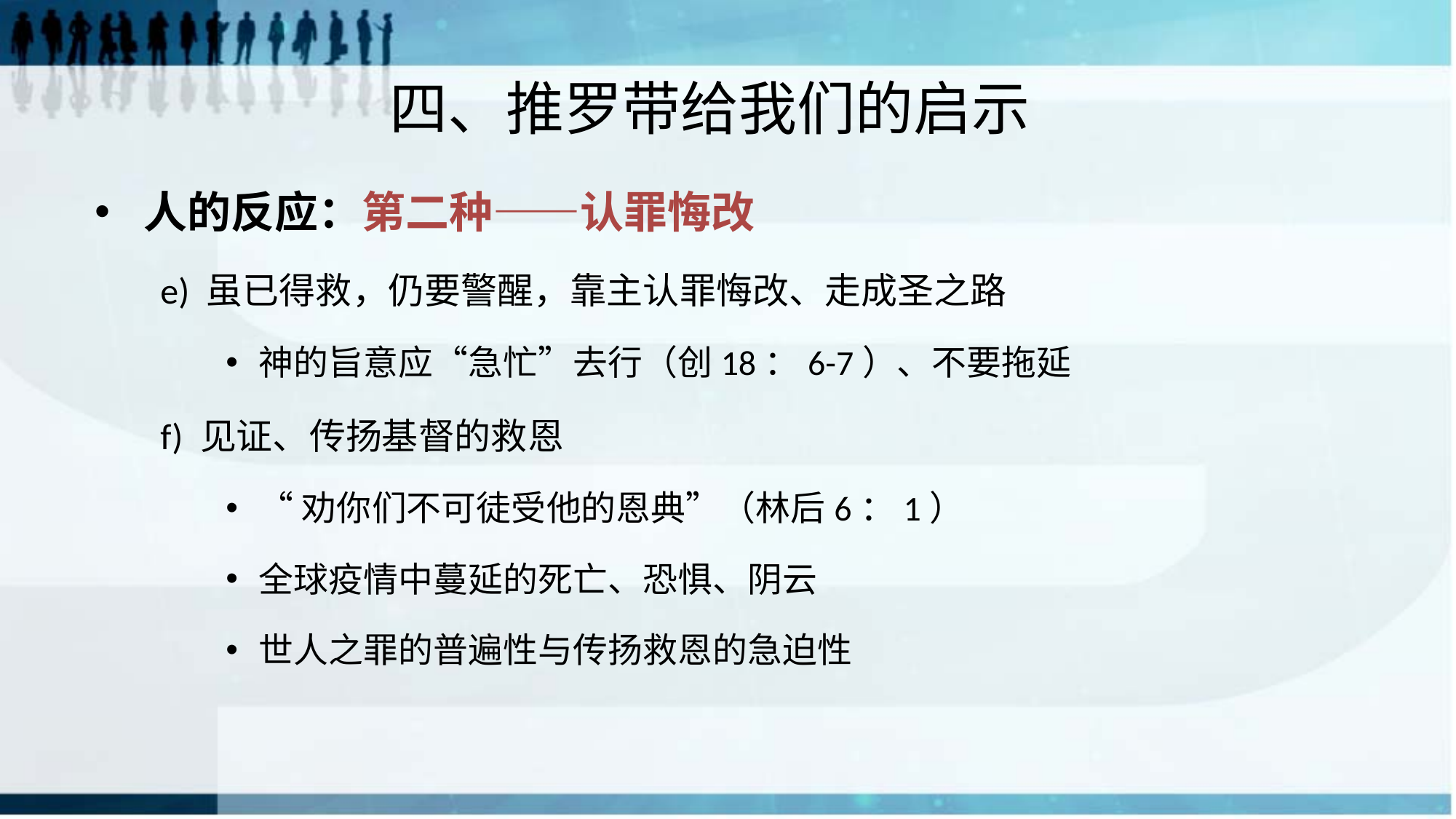

四、推罗带给我们的启示
人的反应：第二种——认罪悔改
e) 虽已得救，仍要警醒，靠主认罪悔改、走成圣之路
神的旨意应“急忙”去行（创18：6-7）、不要拖延
f) 见证、传扬基督的救恩
“劝你们不可徒受他的恩典”（林后6：1）
全球疫情中蔓延的死亡、恐惧、阴云
世人之罪的普遍性与传扬救恩的急迫性